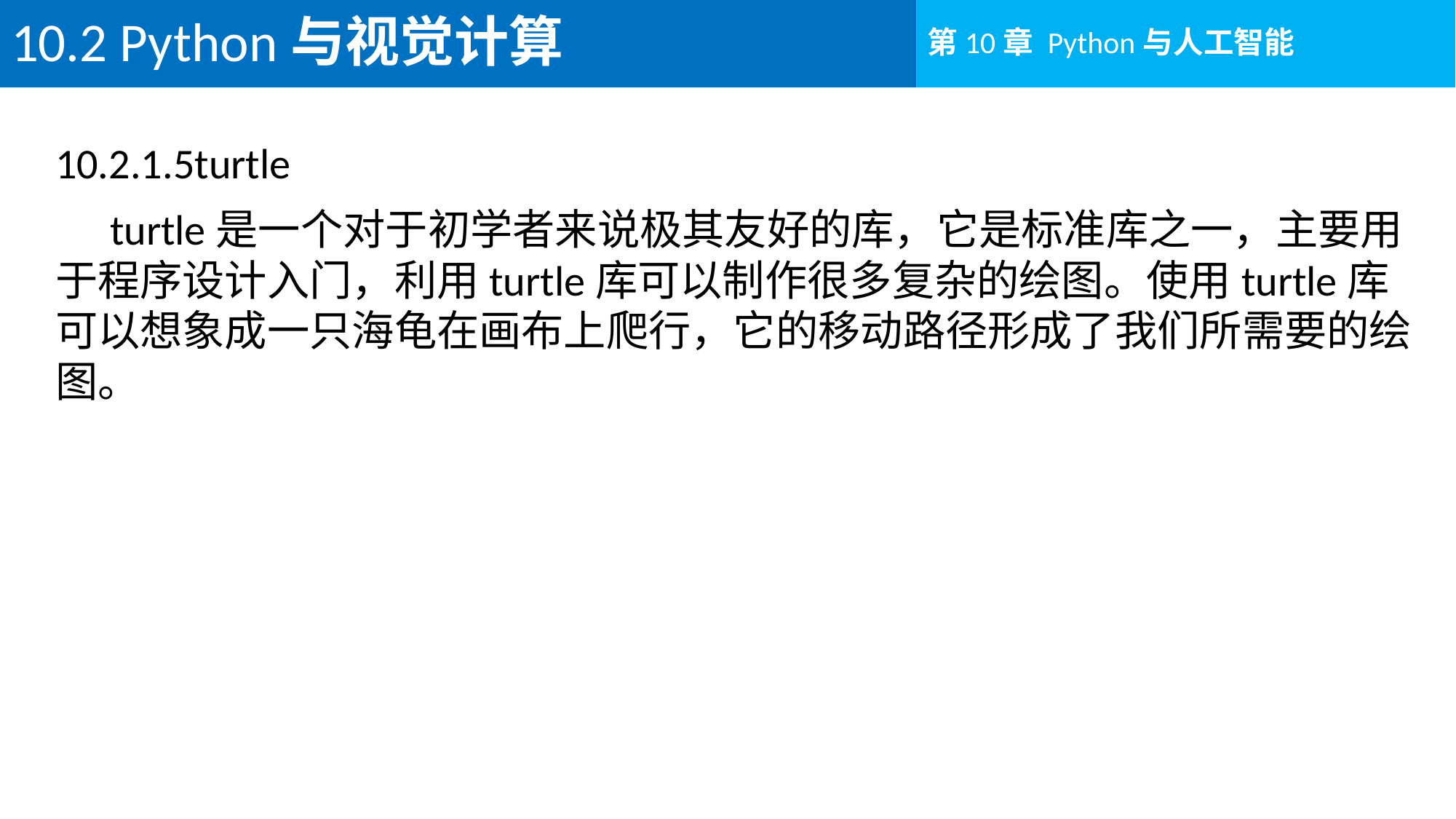

# 10.2 Python与视觉计算
10.2.1.5turtle
turtle是一个对于初学者来说极其友好的库，它是标准库之一，主要用于程序设计入门，利用turtle库可以制作很多复杂的绘图。使用turtle库可以想象成一只海龟在画布上爬行，它的移动路径形成了我们所需要的绘图。